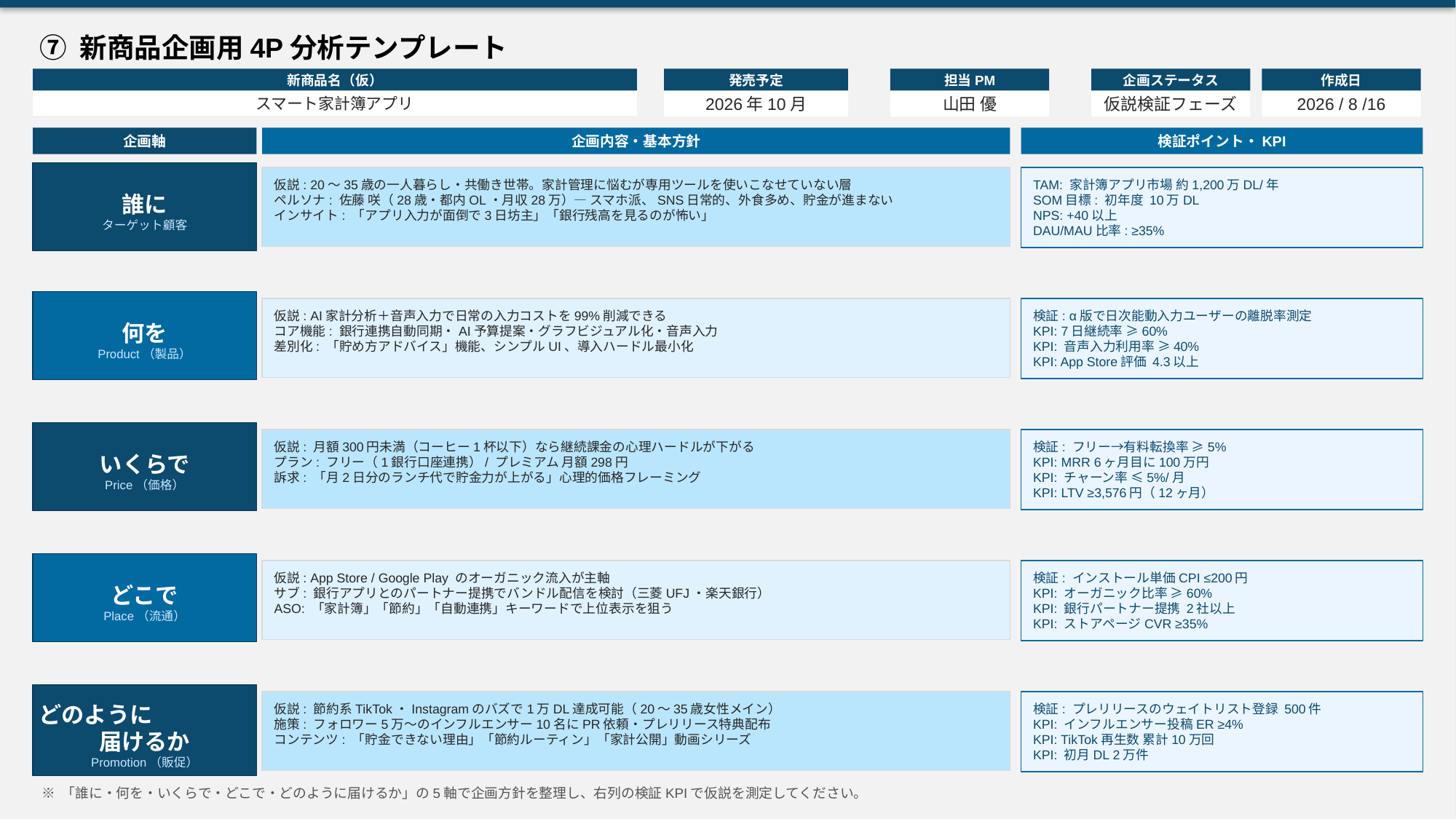

⑦ 新商品企画用4P分析テンプレート
新商品名（仮）
発売予定
企画ステータス
作成日
担当PM
スマート家計簿アプリ
2026年10月
仮説検証フェーズ
2026 / 8 /16
山田 優
企画軸
企画内容・基本方針
検証ポイント・KPI
誰に
ターゲット顧客
仮説: 20〜35歳の一人暮らし・共働き世帯。家計管理に悩むが専用ツールを使いこなせていない層
ペルソナ: 佐藤 咲（28歳・都内OL・月収28万）— スマホ派、SNS日常的、外食多め、貯金が進まない
インサイト: 「アプリ入力が面倒で3日坊主」「銀行残高を見るのが怖い」
TAM: 家計簿アプリ市場 約1,200万DL/年
SOM目標: 初年度 10万DL
NPS: +40以上
DAU/MAU比率: ≥35%
何を
Product（製品）
仮説: AI家計分析＋音声入力で日常の入力コストを99%削減できる
コア機能: 銀行連携自動同期・AI予算提案・グラフビジュアル化・音声入力
差別化: 「貯め方アドバイス」機能、シンプルUI、導入ハードル最小化
検証: α版で日次能動入力ユーザーの離脱率測定
KPI: 7日継続率 ≥60%
KPI: 音声入力利用率 ≥40%
KPI: App Store評価 4.3以上
いくらで
Price（価格）
仮説: 月額300円未満（コーヒー1杯以下）なら継続課金の心理ハードルが下がる
プラン: フリー（1銀行口座連携）/ プレミアム 月額298円
訴求: 「月2日分のランチ代で貯金力が上がる」心理的価格フレーミング
検証: フリー→有料転換率 ≥5%
KPI: MRR 6ヶ月目に100万円
KPI: チャーン率 ≤5%/月
KPI: LTV ≥3,576円（12ヶ月）
どこで
Place（流通）
仮説: App Store / Google Play のオーガニック流入が主軸
サブ: 銀行アプリとのパートナー提携でバンドル配信を検討（三菱UFJ・楽天銀行）
ASO: 「家計簿」「節約」「自動連携」キーワードで上位表示を狙う
検証: インストール単価CPI ≤200円
KPI: オーガニック比率 ≥60%
KPI: 銀行パートナー提携 2社以上
KPI: ストアページCVR ≥35%
どのように
届けるか
Promotion（販促）
仮説: 節約系TikTok・Instagramのバズで1万DL達成可能（20〜35歳女性メイン）
施策: フォロワー5万〜のインフルエンサー10名にPR依頼・プレリリース特典配布
コンテンツ: 「貯金できない理由」「節約ルーティン」「家計公開」動画シリーズ
検証: プレリリースのウェイトリスト登録 500件
KPI: インフルエンサー投稿ER ≥4%
KPI: TikTok再生数 累計10万回
KPI: 初月DL 2万件
※ 「誰に・何を・いくらで・どこで・どのように届けるか」の5軸で企画方針を整理し、右列の検証KPIで仮説を測定してください。